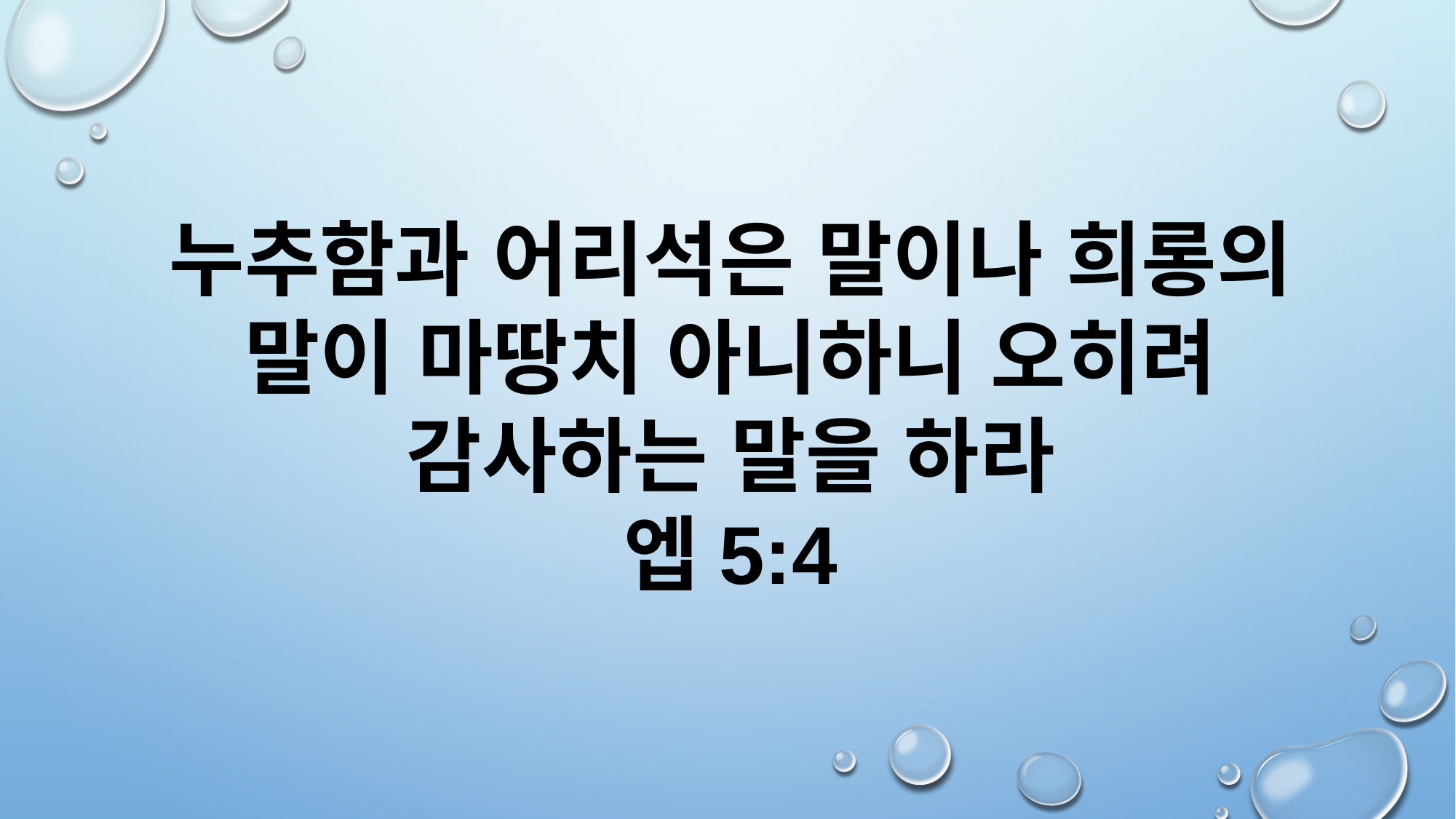

누추함과 어리석은 말이나 희롱의 말이 마땅치 아니하니 오히려 감사하는 말을 하라
엡5:4